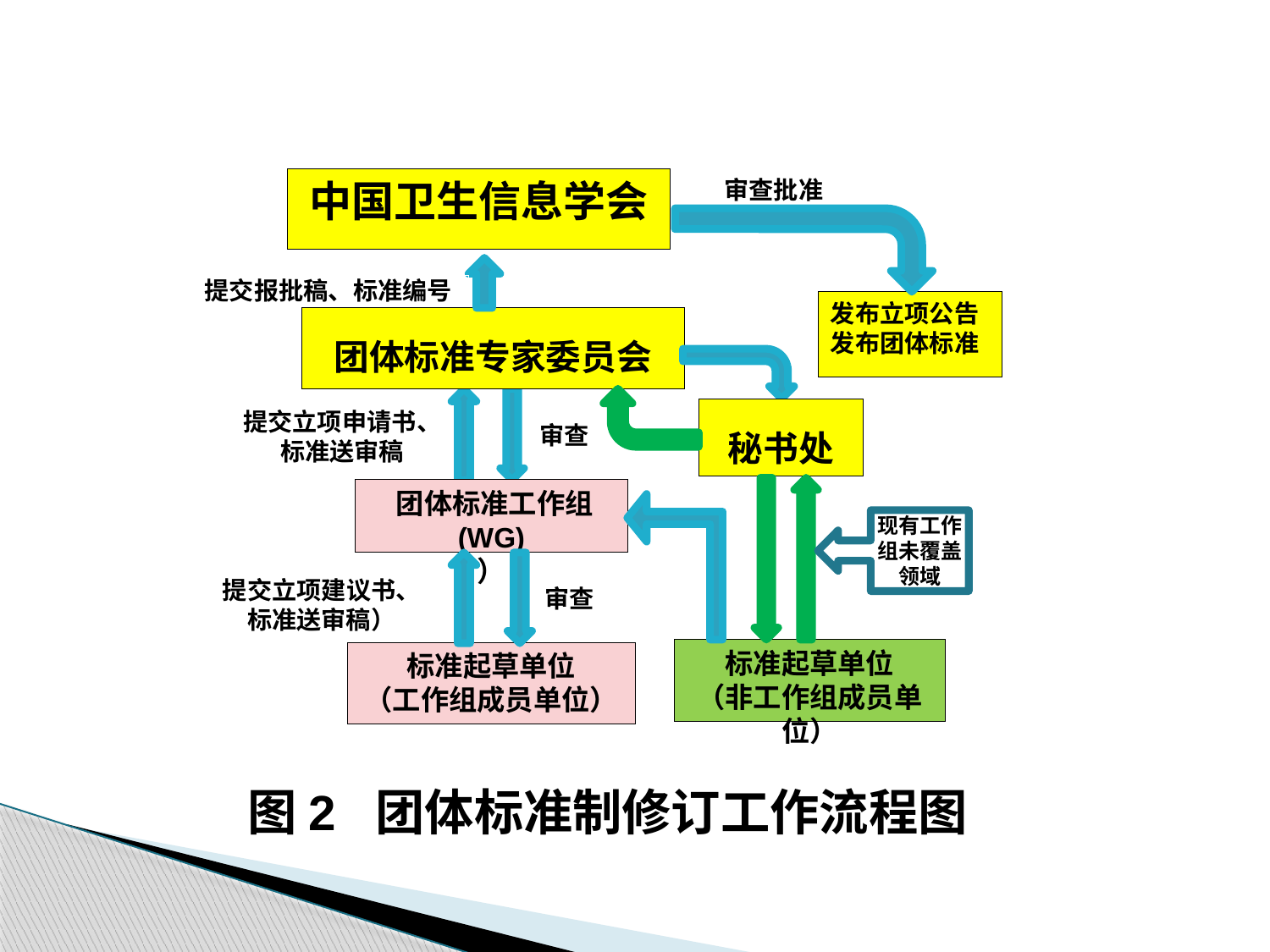

审查批准
发布立项公告
发布团体标准

团体标准专家委员会

秘书处
提交立项申请书、
标准送审稿
审查

 团体标准工作组(WG)
）

审查

标准起草单位
（非工作组成员单位）
标准起草单位
（工作组成员单位）
现有工作组未覆盖领域

提交立项建议书、
标准送审稿）

中国卫生信息学会

提交报批稿、标准编号
# 图2  团体标准制修订工作流程图